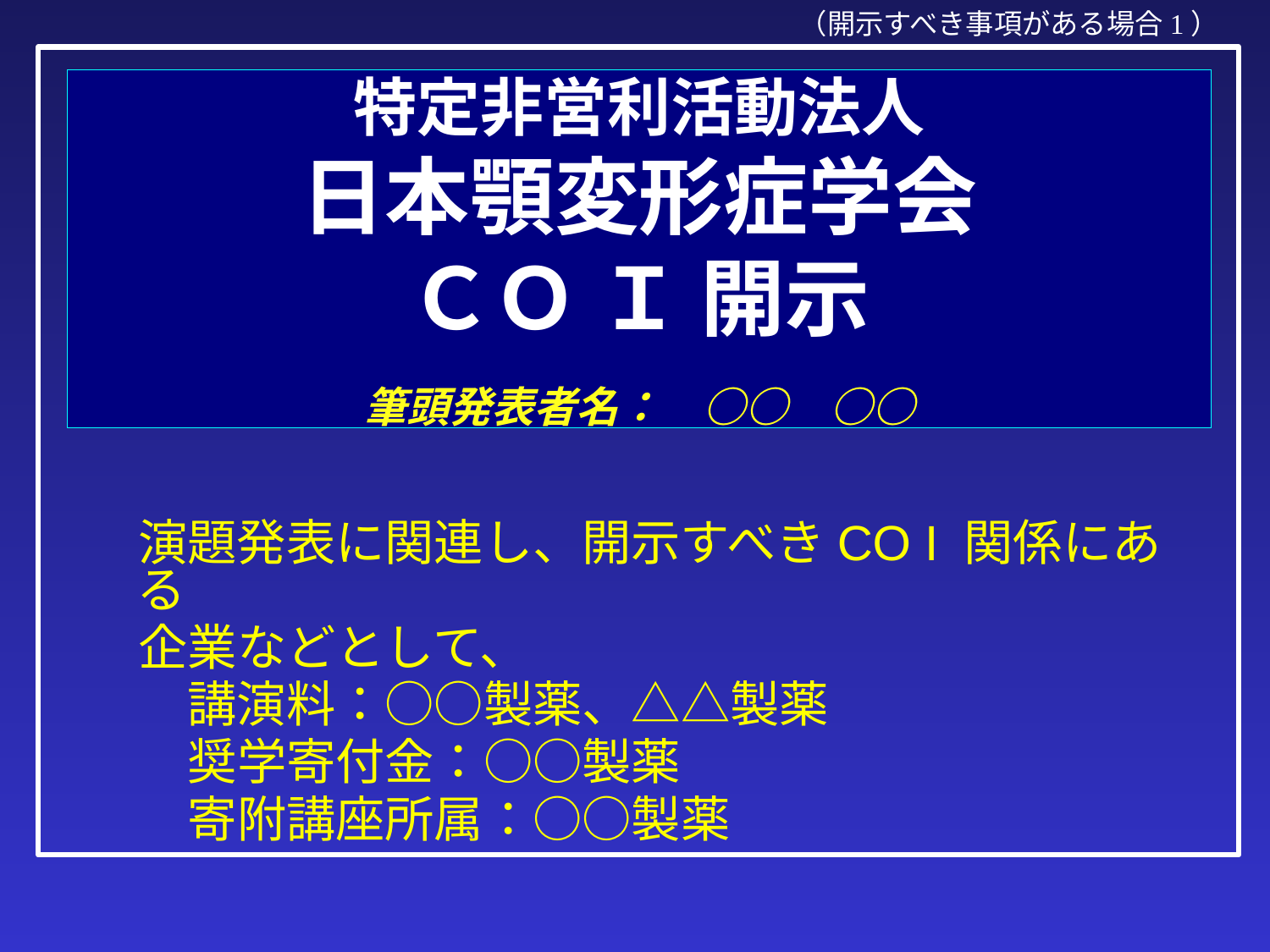

（開示すべき事項がある場合1）

特定非営利活動法人
日本顎変形症学会
ＣＯ Ｉ 開示
　
筆頭発表者名：　○○　○○
#

　演題発表に関連し、開示すべきCO I 関係にある
　企業などとして、
　　講演料：○○製薬、△△製薬
　　奨学寄付金：○○製薬
　　寄附講座所属：○○製薬